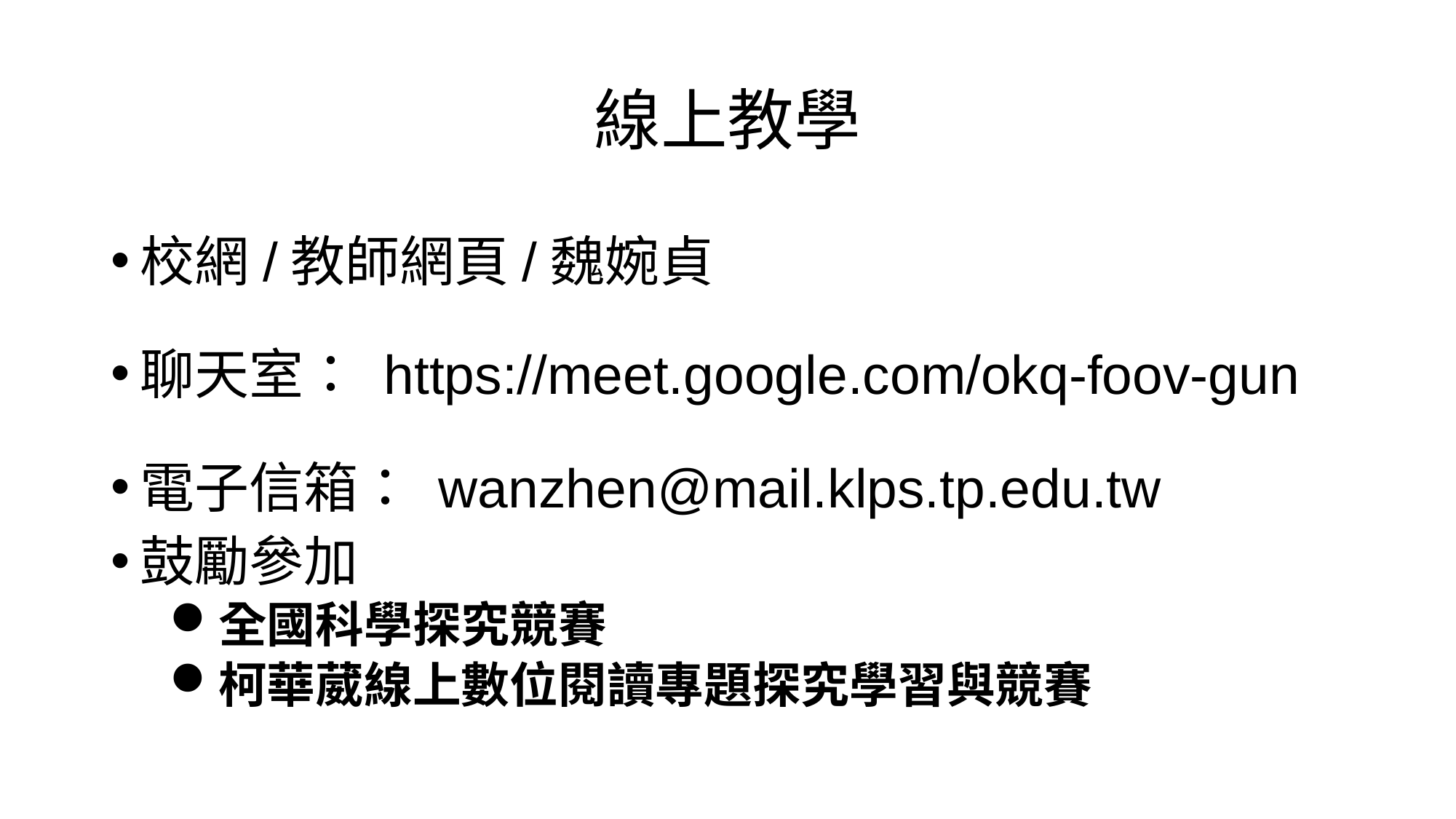

# 線上教學
校網/教師網頁/魏婉貞
聊天室： https://meet.google.com/okq-foov-gun
電子信箱： wanzhen@mail.klps.tp.edu.tw
鼓勵參加
全國科學探究競賽
柯華葳線上數位閱讀專題探究學習與競賽